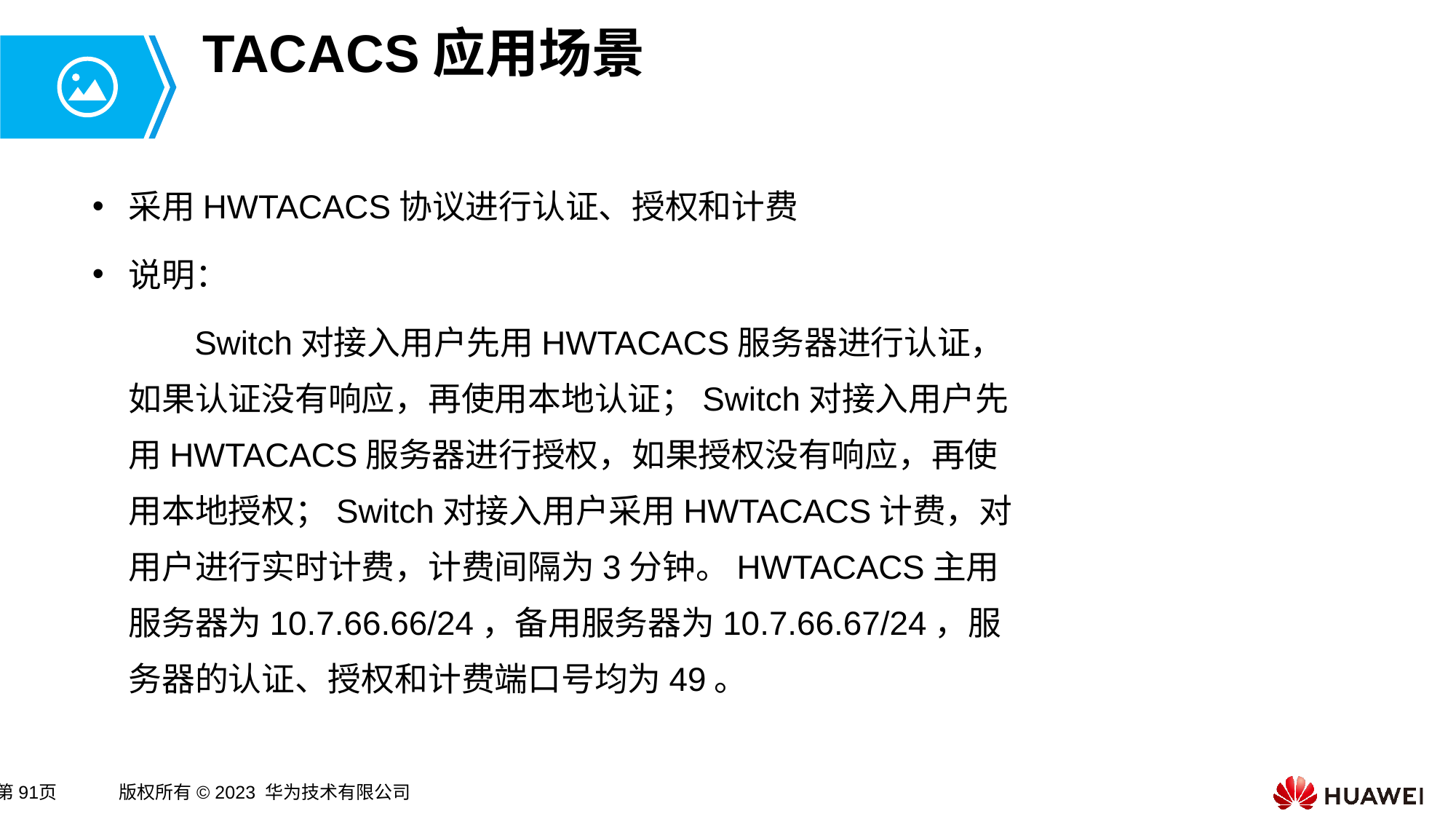

# TACACS应用场景
采用HWTACACS协议进行认证、授权和计费
说明：
           Switch对接入用户先用HWTACACS服务器进行认证，如果认证没有响应，再使用本地认证；Switch对接入用户先用HWTACACS服务器进行授权，如果授权没有响应，再使用本地授权；Switch对接入用户采用HWTACACS计费，对用户进行实时计费，计费间隔为3分钟。HWTACACS主用服务器为10.7.66.66/24，备用服务器为10.7.66.67/24，服务器的认证、授权和计费端口号均为49。